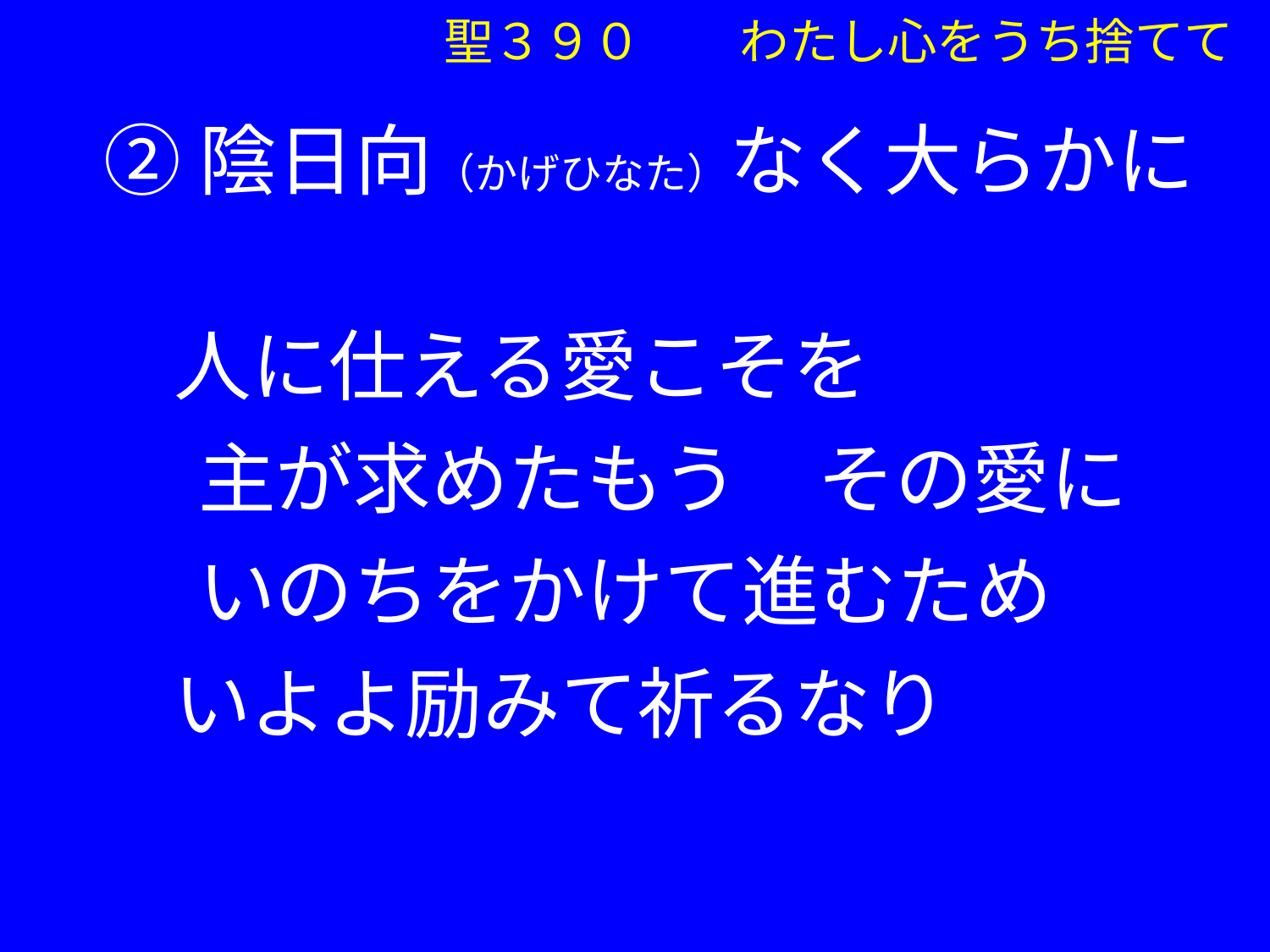

②陰日向（かげひなた）なく大らかに
   人に仕える愛こそを
　 主が求めたもう　その愛に
　 いのちをかけて進むため
   いよよ励みて祈るなり

聖３９０　　わたし心をうち捨てて